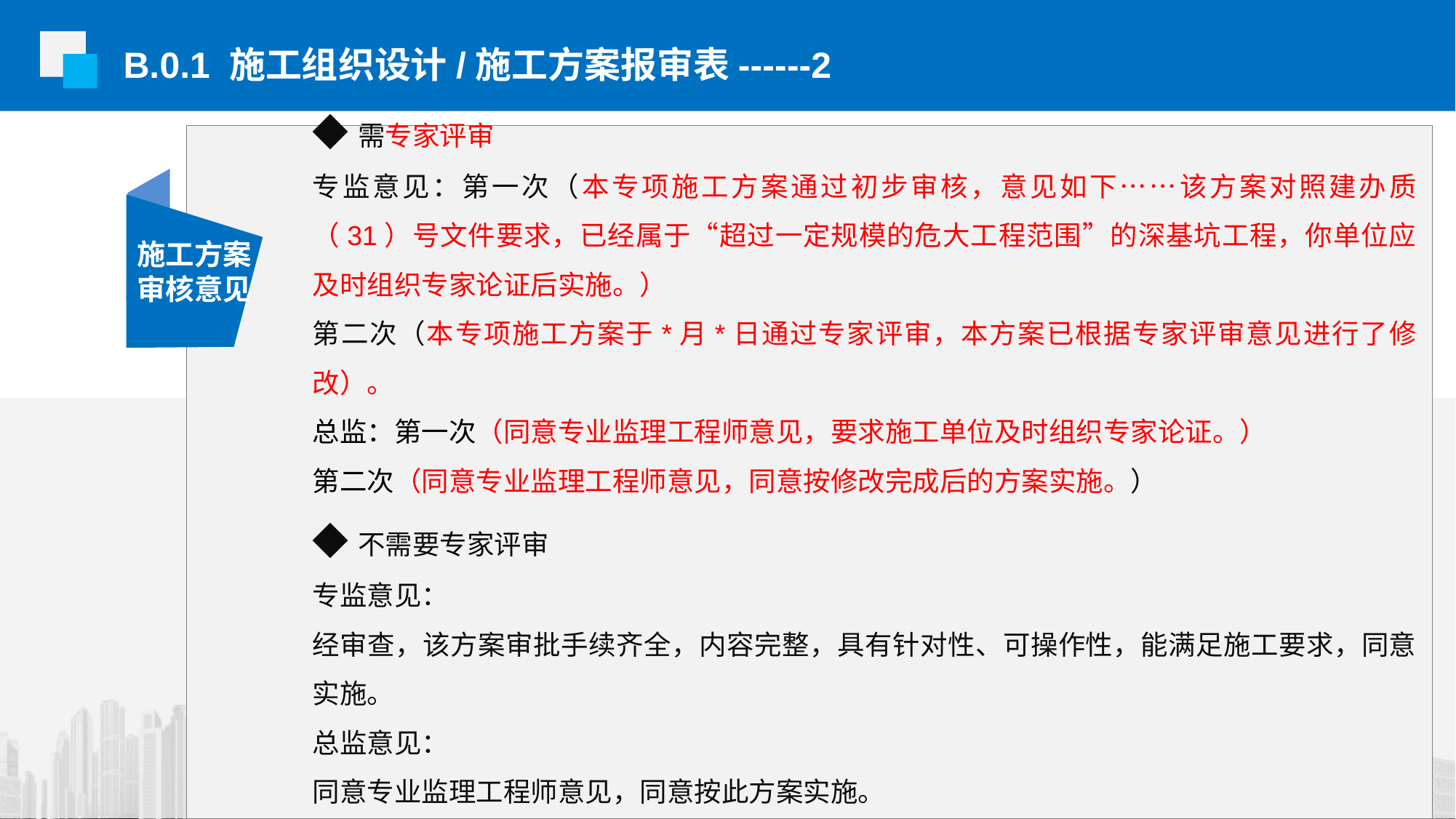

B.0.1 施工组织设计/施工方案报审表------2

◆需专家评审
专监意见：第一次（本专项施工方案通过初步审核，意见如下……该方案对照建办质（31）号文件要求，已经属于“超过一定规模的危大工程范围”的深基坑工程，你单位应及时组织专家论证后实施。）
第二次（本专项施工方案于*月*日通过专家评审，本方案已根据专家评审意见进行了修改）。
总监：第一次（同意专业监理工程师意见，要求施工单位及时组织专家论证。）
第二次（同意专业监理工程师意见，同意按修改完成后的方案实施。）
◆不需要专家评审
专监意见：
经审查，该方案审批手续齐全，内容完整，具有针对性、可操作性，能满足施工要求，同意实施。
总监意见：
同意专业监理工程师意见，同意按此方案实施。

施工方案审核意见